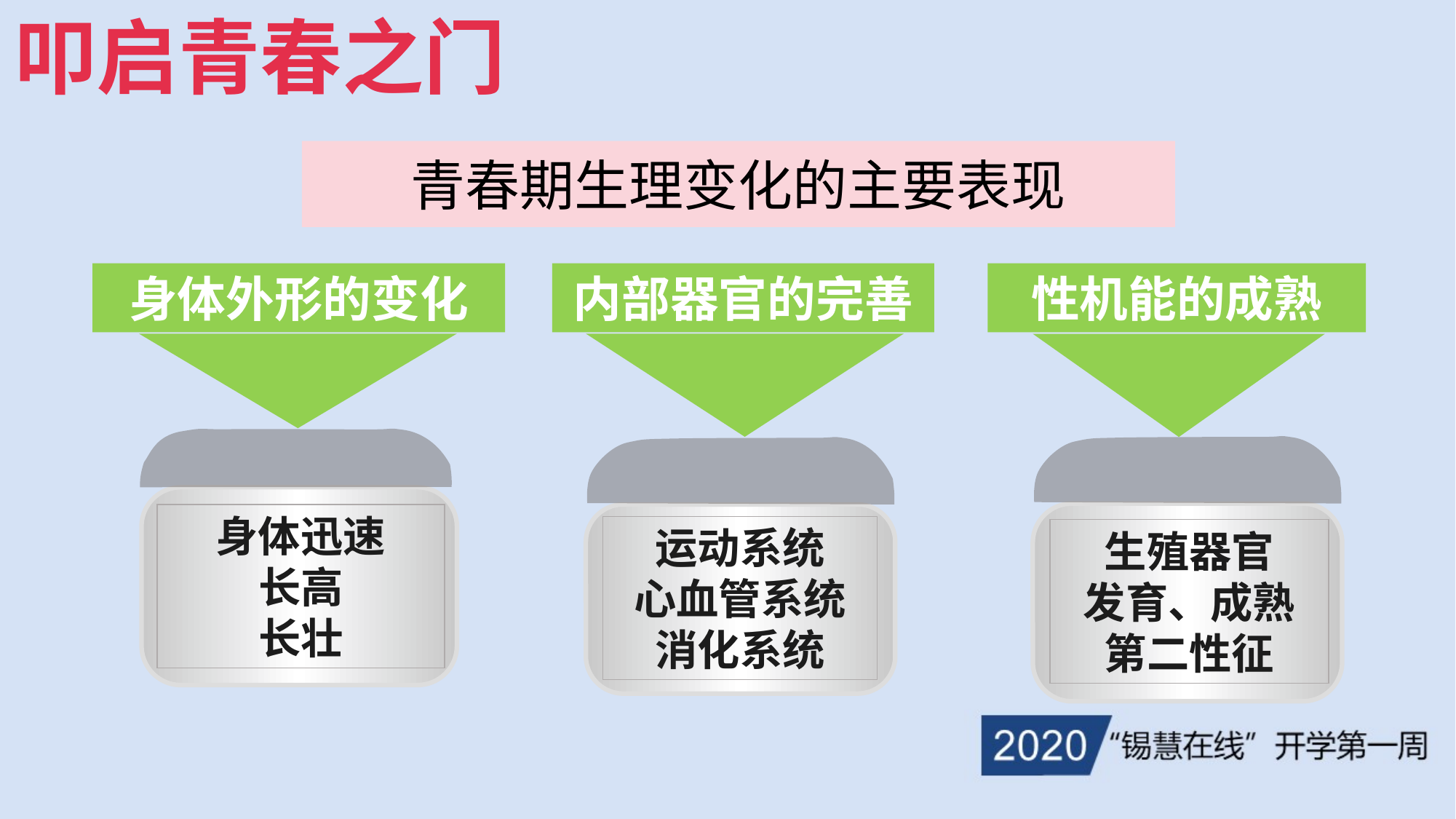

叩启青春之门
青春期生理变化的主要表现
身体外形的变化
内部器官的完善
性机能的成熟

身体迅速
长高
长壮
运动系统
心血管系统
消化系统
生殖器官
发育、成熟
第二性征